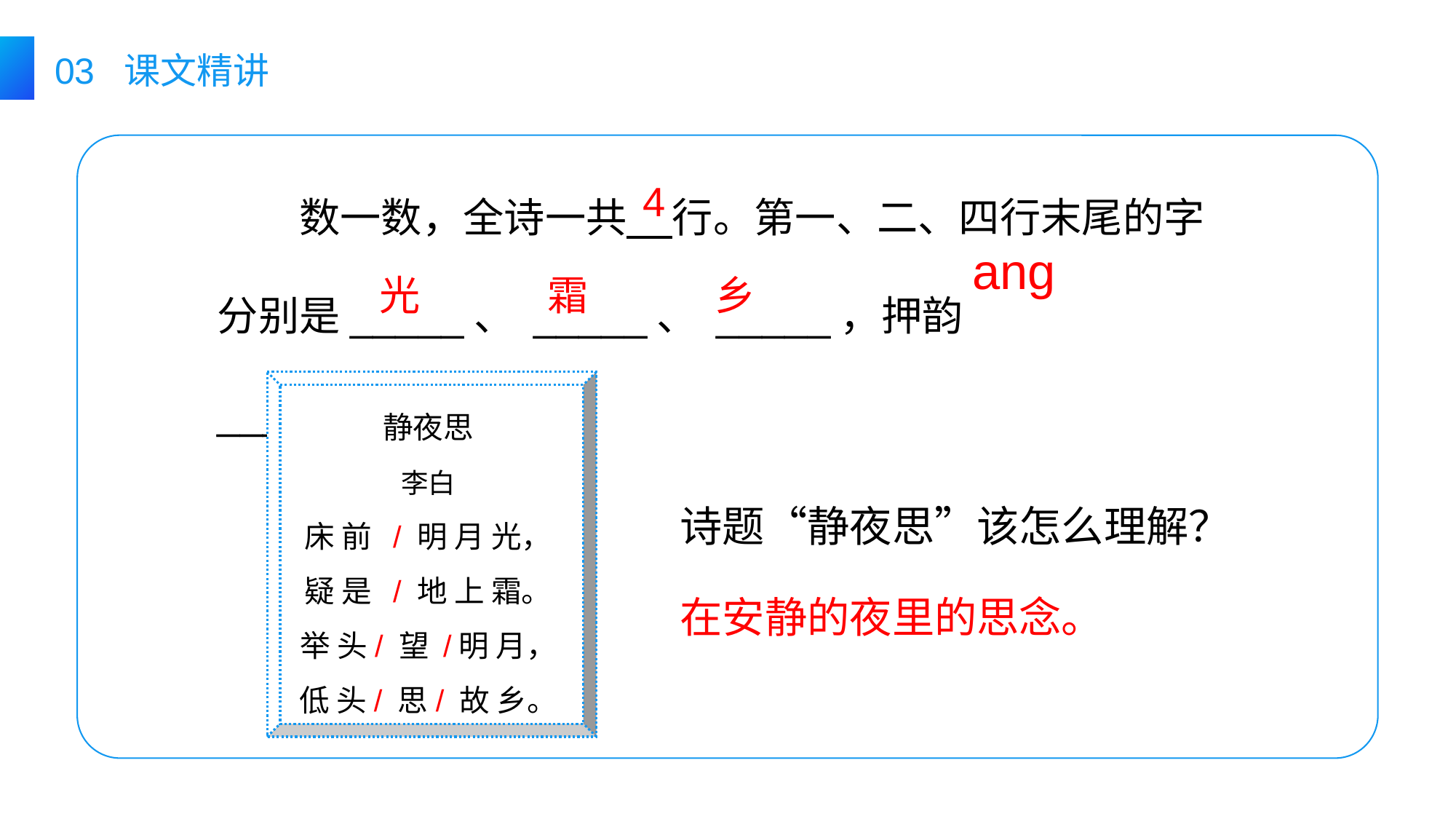

03  课文精讲

　　数一数，全诗一共     行。第一、二、四行末尾的字分别是_____、 _____、 _____，押韵________ 。
4
ang
光
霜
乡
静夜思
李白
床 前  / 明 月 光，
疑 是  / 地 上 霜。
举 头/ 望 /明 月，
低 头/ 思/ 故 乡。
诗题“静夜思”该怎么理解？
在安静的夜里的思念。